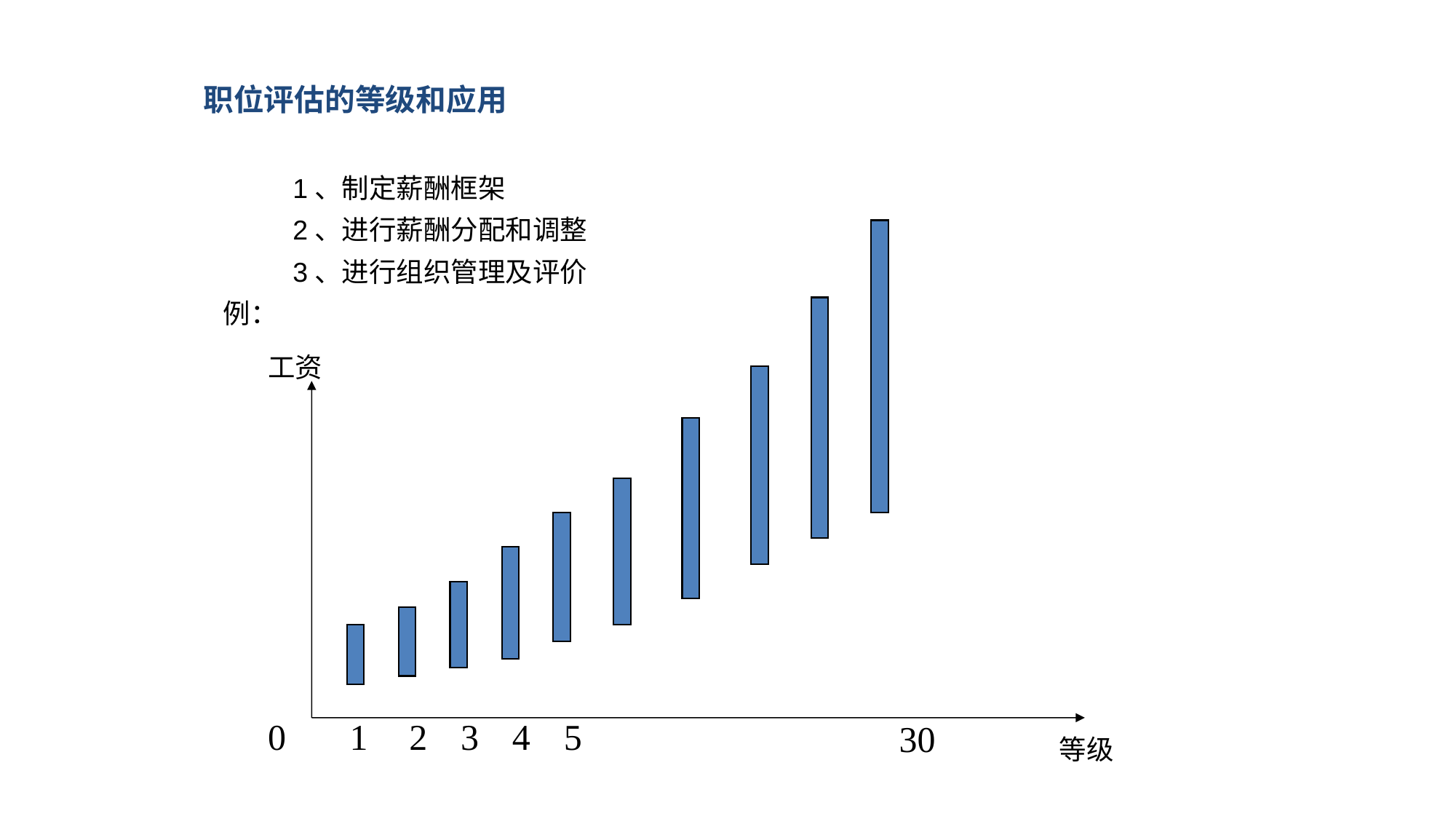

职位评估的等级和应用

              1、制定薪酬框架
              2、进行薪酬分配和调整
              3、进行组织管理及评价
     例：

工资

0
1
2
3
4
5
30

等级